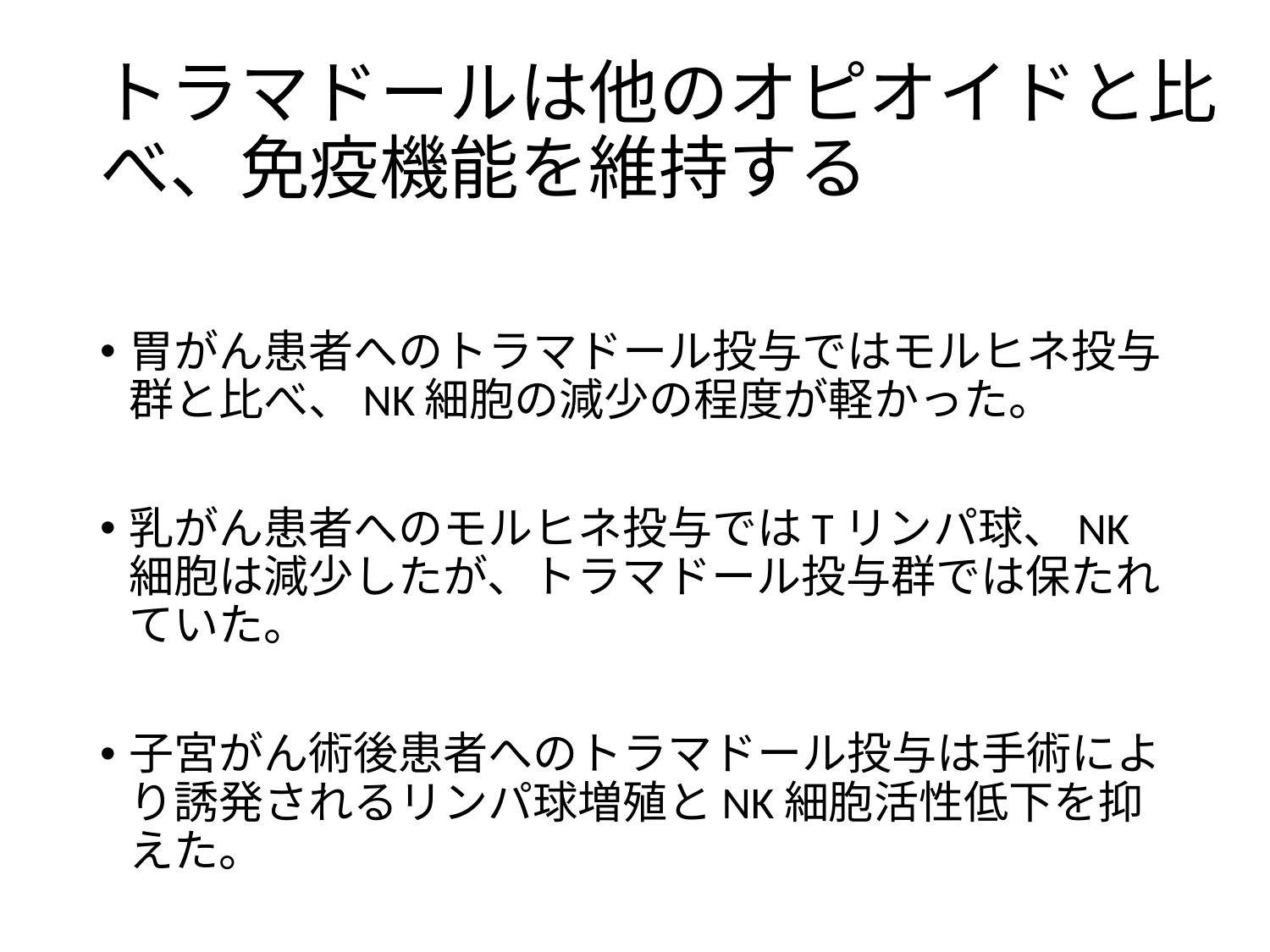

# トラマドールは他のオピオイドと比べ、免疫機能を維持する

胃がん患者へのトラマドール投与ではモルヒネ投与群と比べ、NK細胞の減少の程度が軽かった。

乳がん患者へのモルヒネ投与ではTリンパ球、NK細胞は減少したが、トラマドール投与群では保たれていた。

子宮がん術後患者へのトラマドール投与は手術により誘発されるリンパ球増殖とNK細胞活性低下を抑えた。